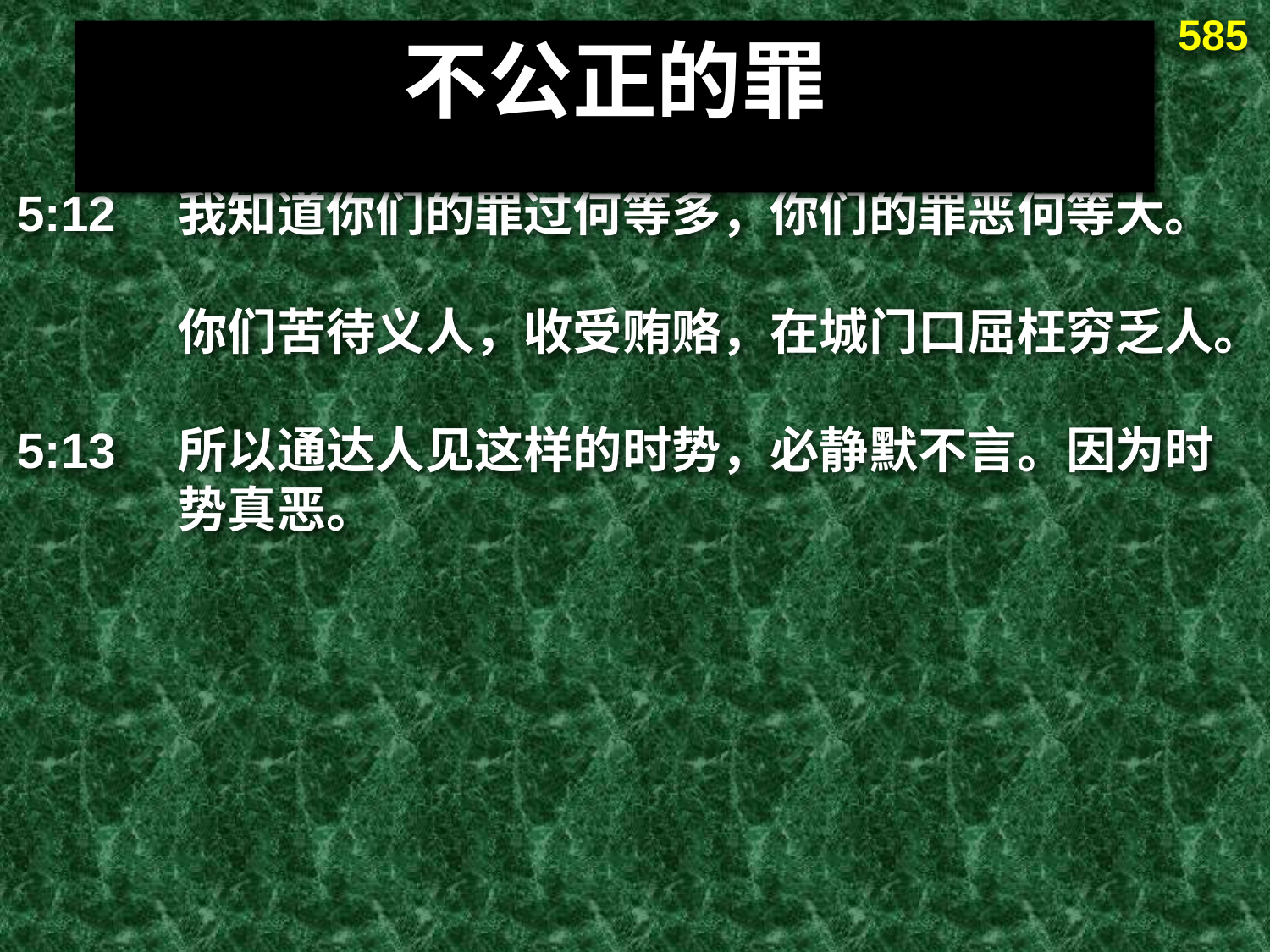

585
不公正的罪
5:12 	我知道你们的罪过何等多，你们的罪恶何等大。

	你们苦待义人，收受贿赂，在城门口屈枉穷乏人。

5:13 	所以通达人见这样的时势，必静默不言。因为时势真恶。